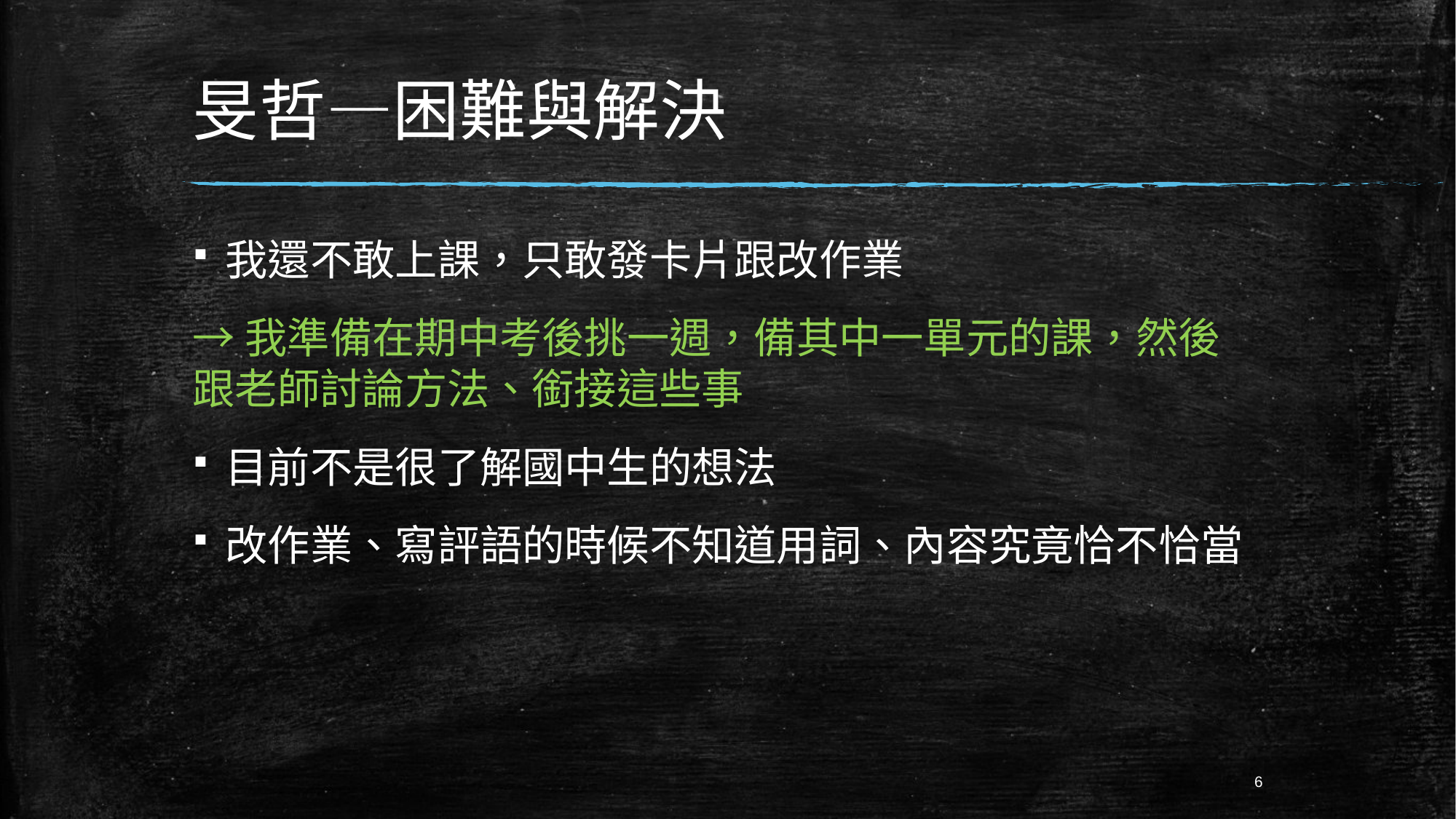

# 旻哲—困難與解決
我還不敢上課，只敢發卡片跟改作業
→我準備在期中考後挑一週，備其中一單元的課，然後跟老師討論方法、銜接這些事
目前不是很了解國中生的想法
改作業、寫評語的時候不知道用詞、內容究竟恰不恰當

6